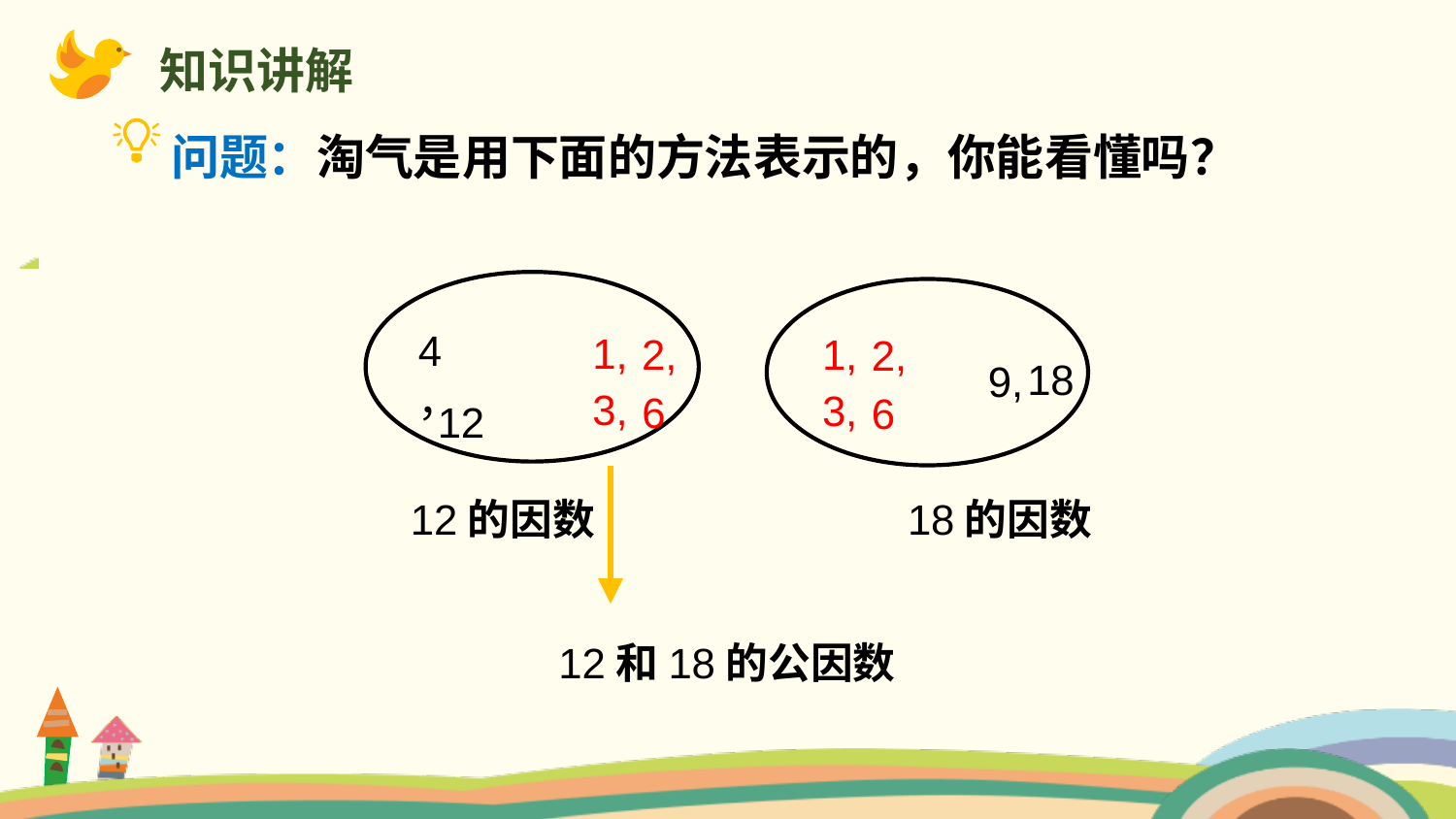

知识讲解
问题：淘气是用下面的方法表示的，你能看懂吗？

4，
1,
2,
1,
2,
18
9,
3,
3,
6
6
12
12的因数
18的因数
12和18的公因数